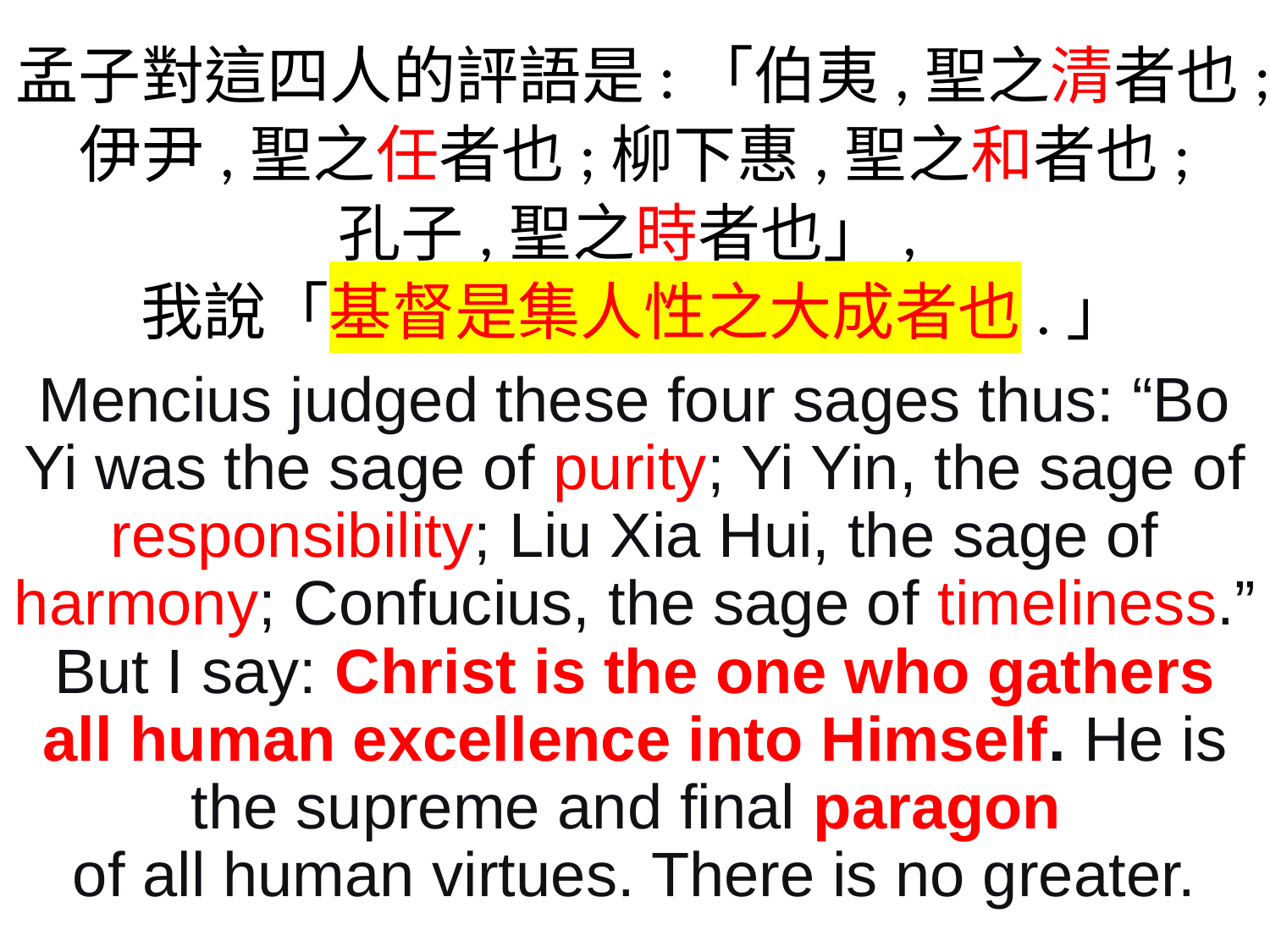

孟子對這四人的評語是:「伯夷,聖之清者也;伊尹,聖之任者也;柳下惠,聖之和者也;
孔子,聖之時者也」,
我說「基督是集人性之大成者也.」
Mencius judged these four sages thus: “Bo Yi was the sage of purity; Yi Yin, the sage of responsibility; Liu Xia Hui, the sage of harmony; Confucius, the sage of timeliness.”
But I say: Christ is the one who gathers all human excellence into Himself. He is the supreme and final paragon
of all human virtues. There is no greater.